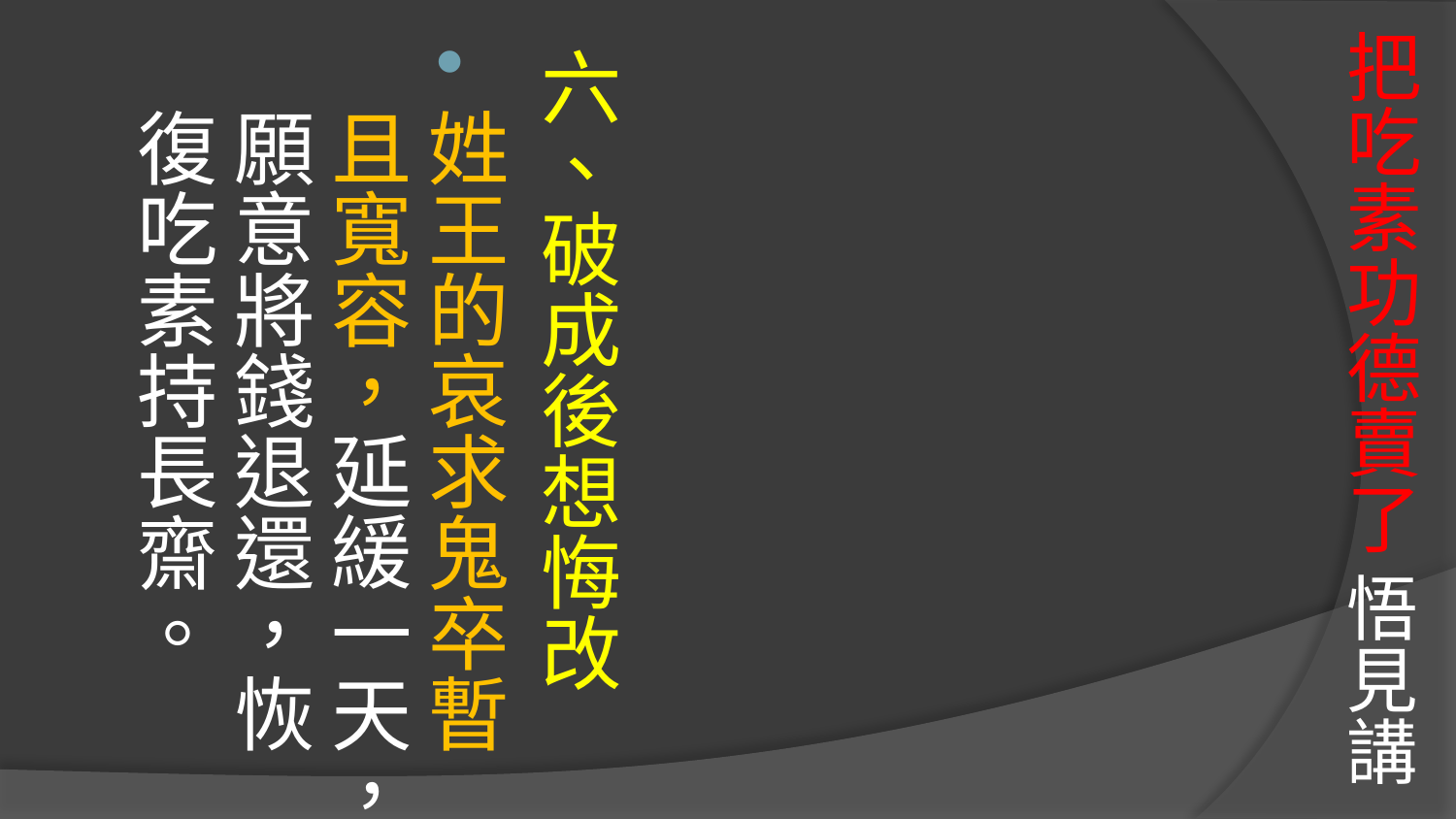

# 把吃素功德賣了 悟見講
六、破成後想悔改
姓王的哀求鬼卒暫且寬容，延緩一天，願意將錢退還，恢復吃素持長齋。